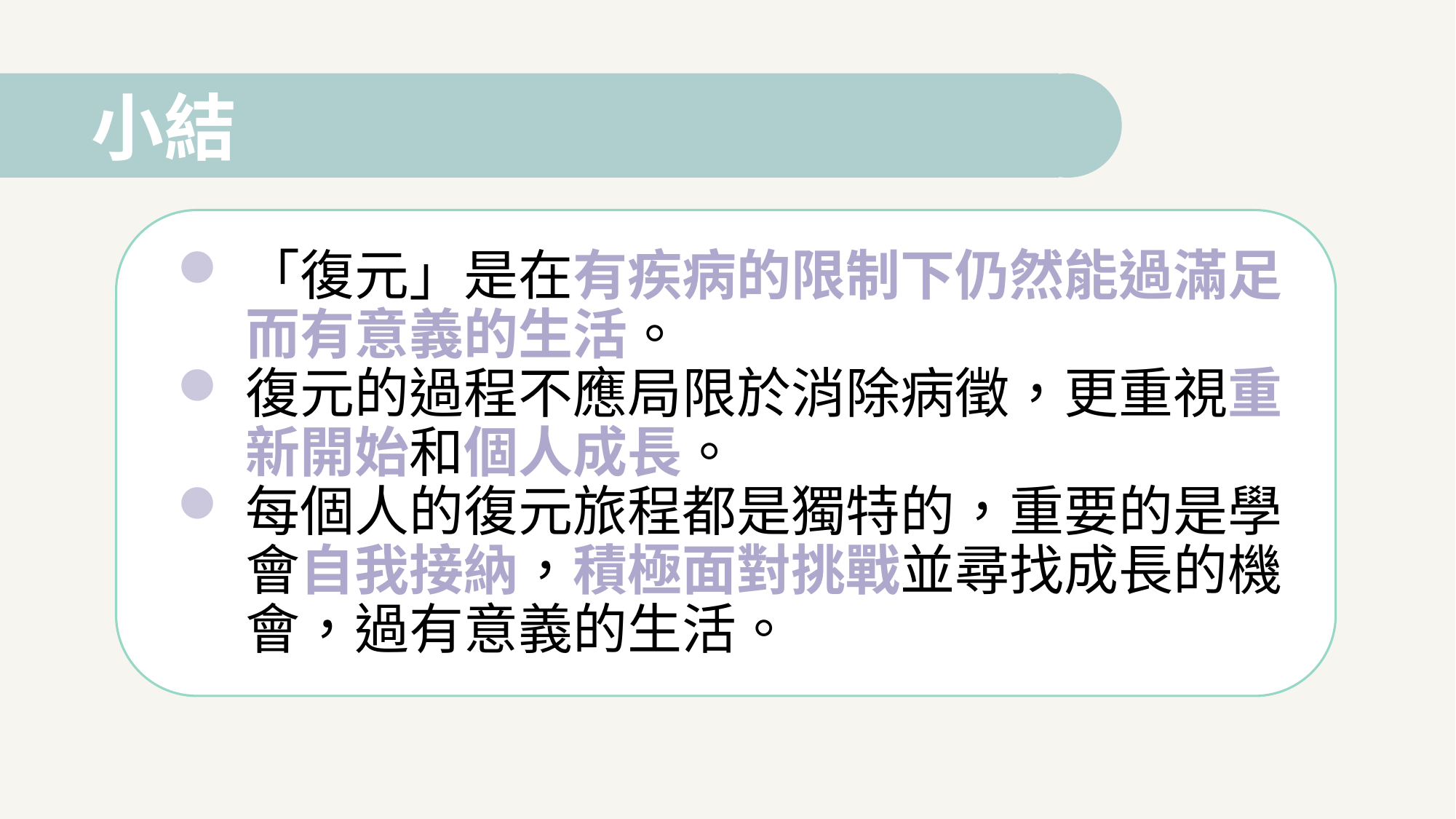

小結

「復元」是在有疾病的限制下仍然能過滿足而有意義的生活。
復元的過程不應局限於消除病徵，更重視重新開始和個人成長。
每個人的復元旅程都是獨特的，重要的是學會自我接納，積極面對挑戰並尋找成長的機會，過有意義的生活。